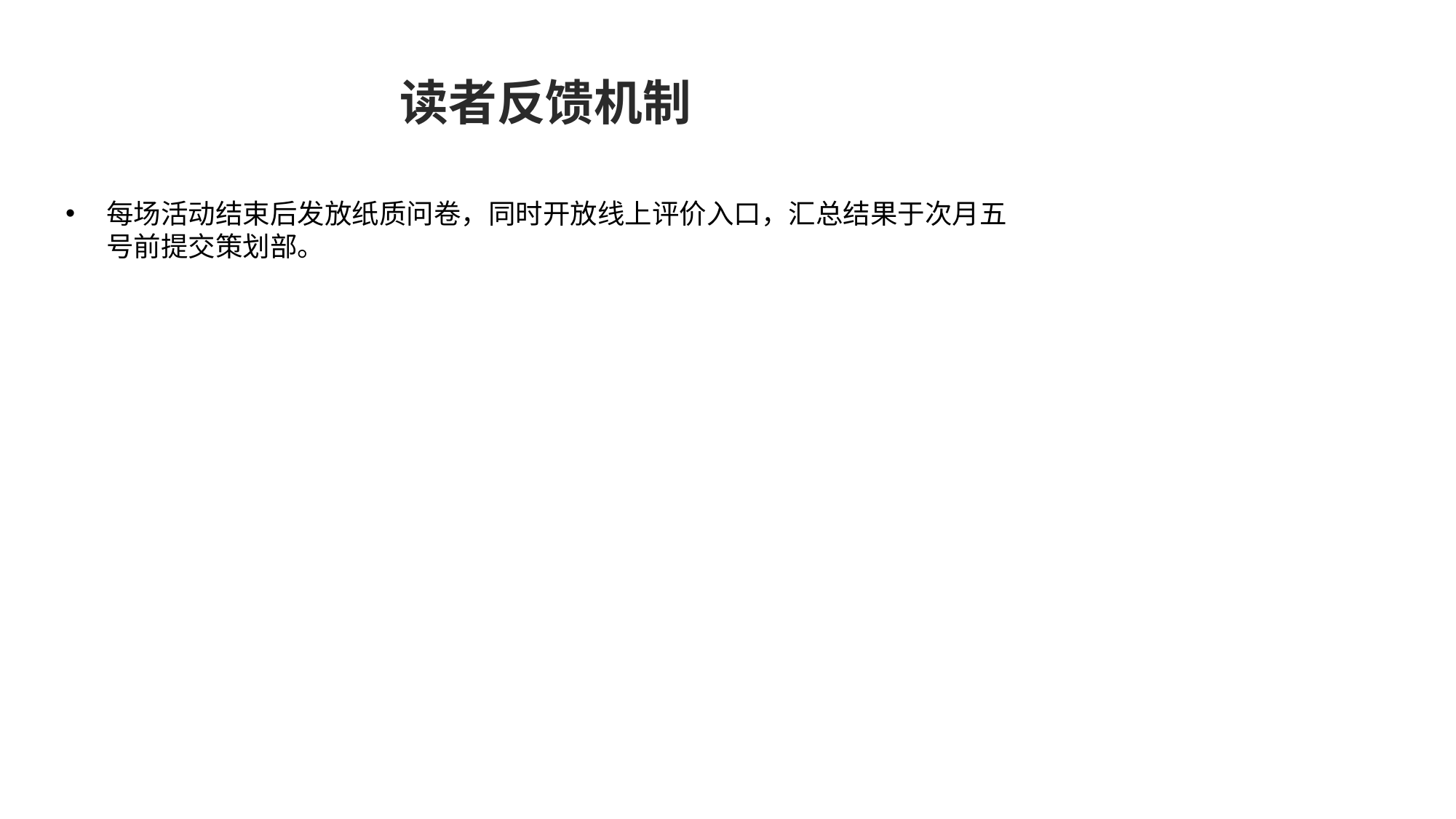

# 读者反馈机制
每场活动结束后发放纸质问卷，同时开放线上评价入口，汇总结果于次月五号前提交策划部。